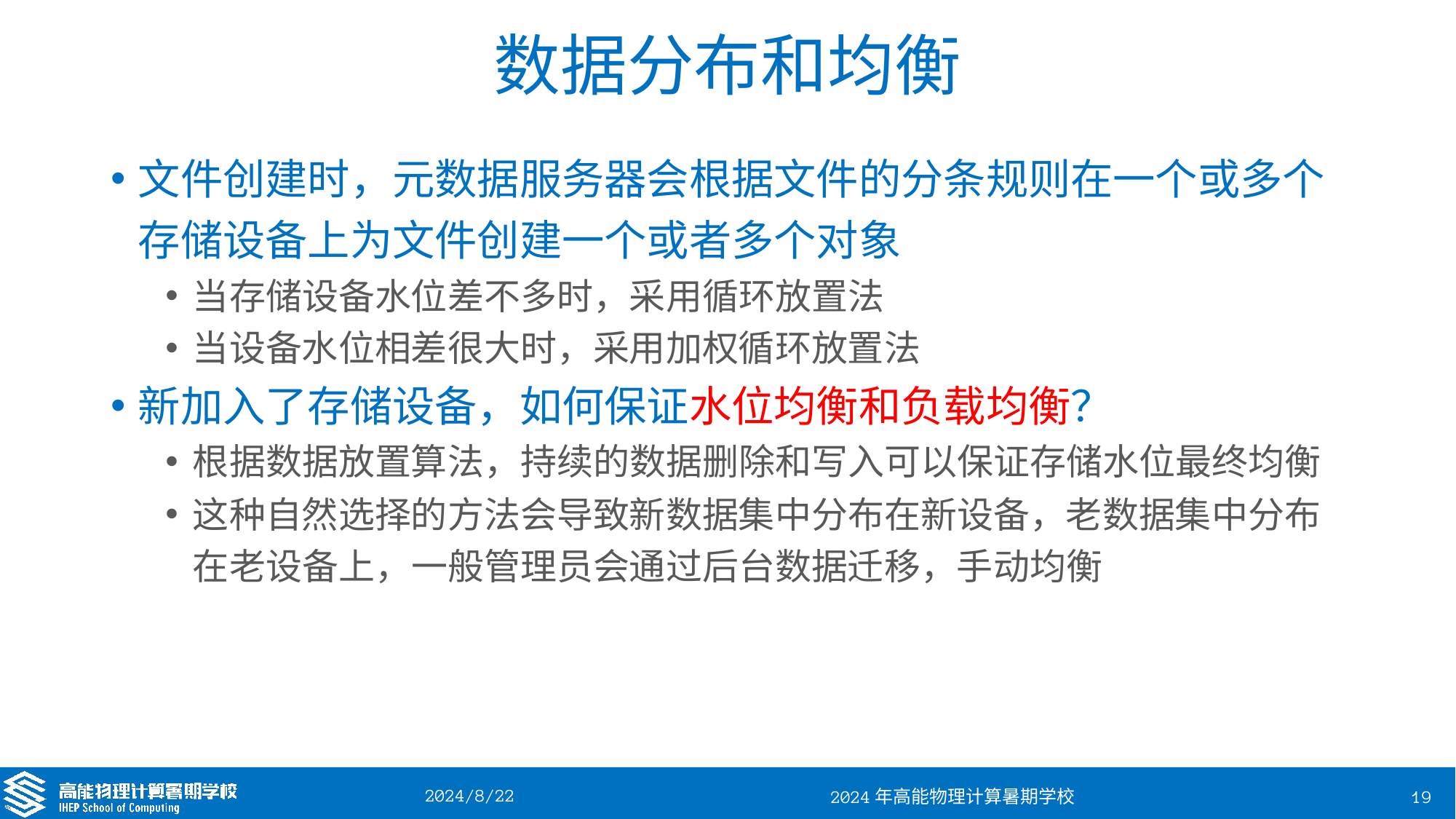

# 数据分布和均衡
文件创建时，元数据服务器会根据文件的分条规则在一个或多个存储设备上为文件创建一个或者多个对象
当存储设备水位差不多时，采用循环放置法
当设备水位相差很大时，采用加权循环放置法
新加入了存储设备，如何保证水位均衡和负载均衡？
根据数据放置算法，持续的数据删除和写入可以保证存储水位最终均衡
这种自然选择的方法会导致新数据集中分布在新设备，老数据集中分布在老设备上，一般管理员会通过后台数据迁移，手动均衡

2024/8/22
2024年高能物理计算暑期学校
19